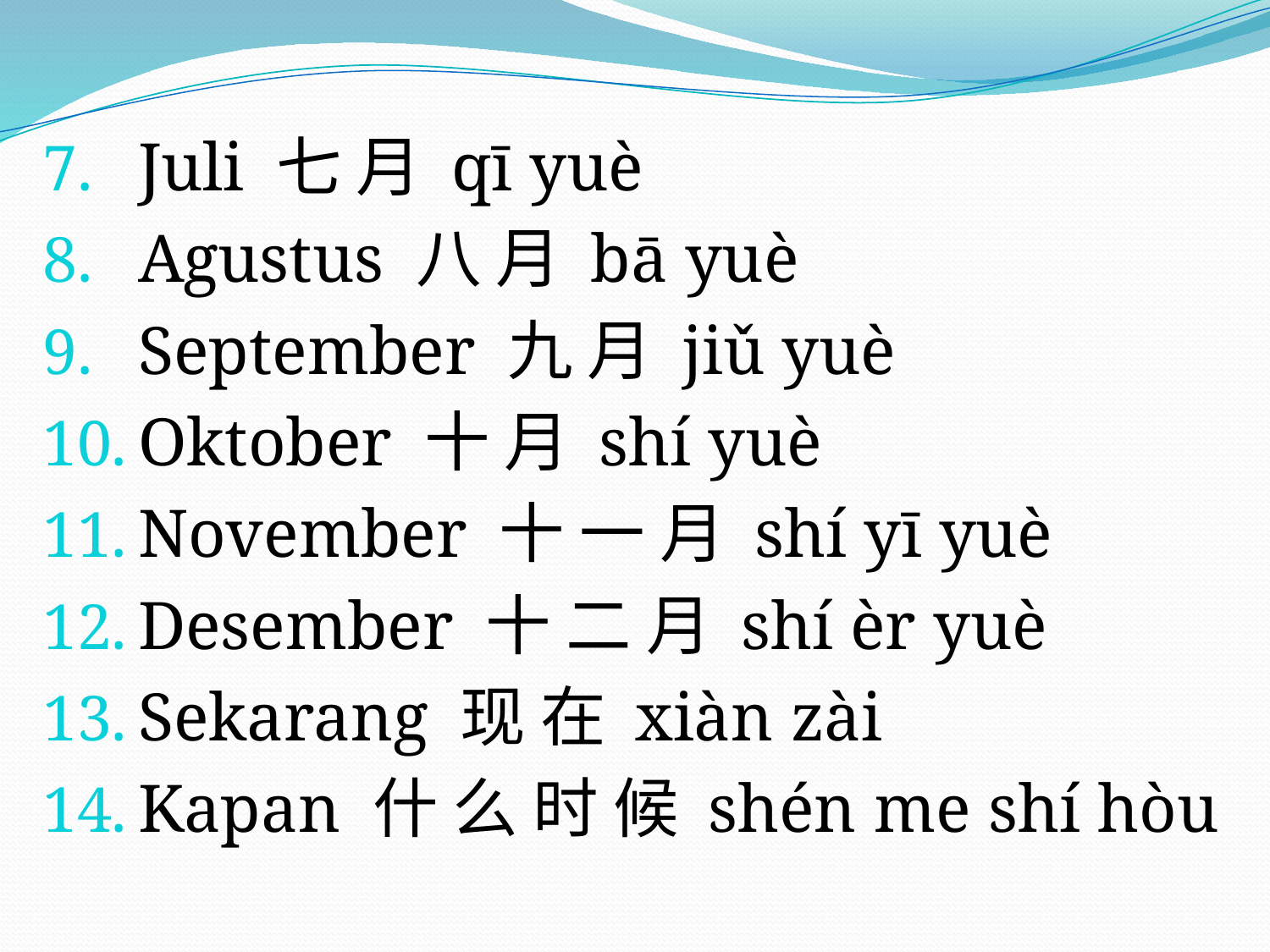

Juli 七 月 qī yuè
Agustus 八 月 bā yuè
September 九 月 jiǔ yuè
Oktober 十 月 shí yuè
November 十 一 月 shí yī yuè
Desember 十 二 月 shí èr yuè
Sekarang 现 在 xiàn zài
Kapan 什 么 时 候 shén me shí hòu